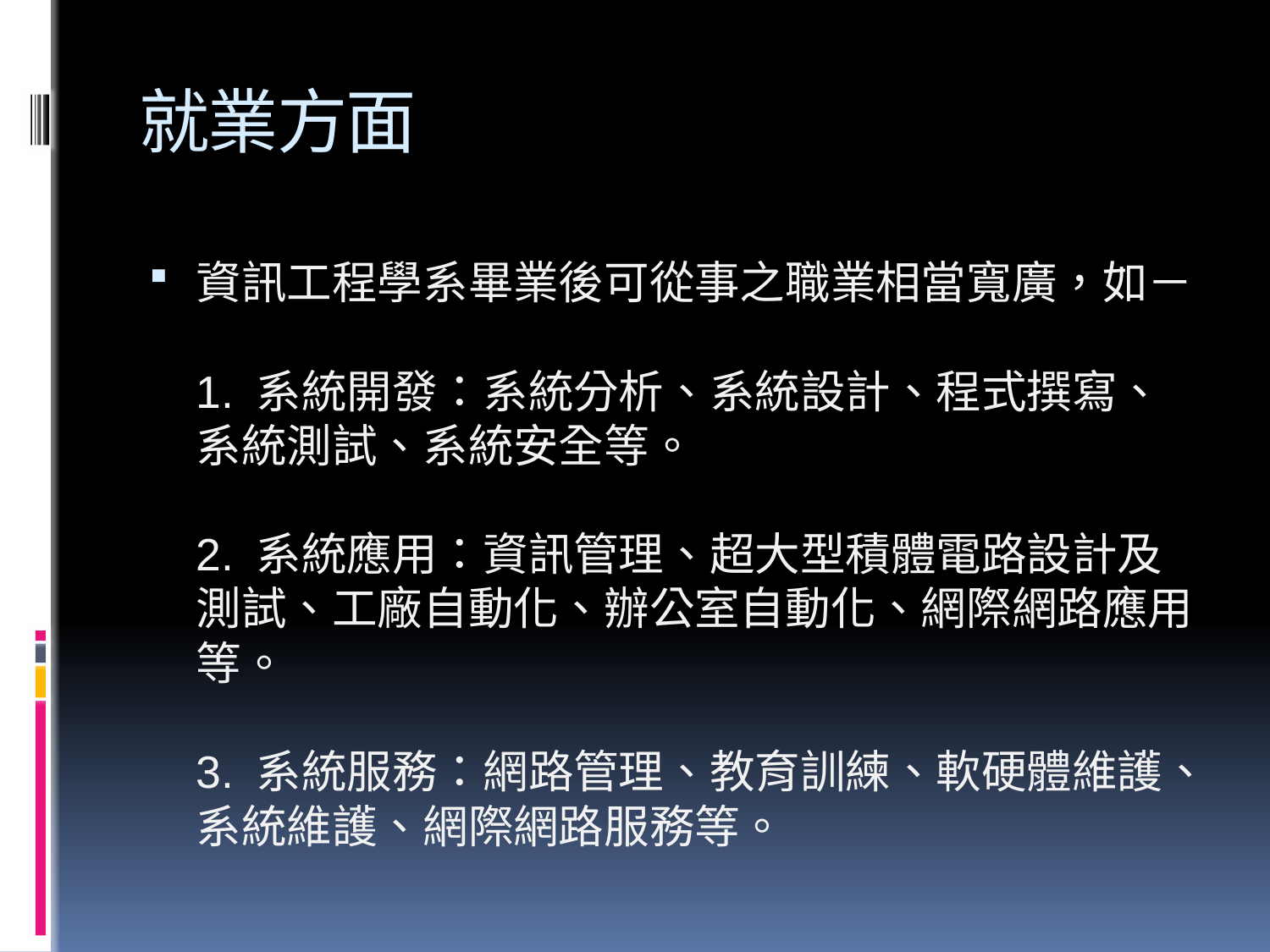

# 就業方面
資訊工程學系畢業後可從事之職業相當寬廣，如－
1. 系統開發：系統分析、系統設計、程式撰寫、系統測試、系統安全等。
2. 系統應用：資訊管理、超大型積體電路設計及測試、工廠自動化、辦公室自動化、網際網路應用等。
3. 系統服務：網路管理、教育訓練、軟硬體維護、系統維護、網際網路服務等。